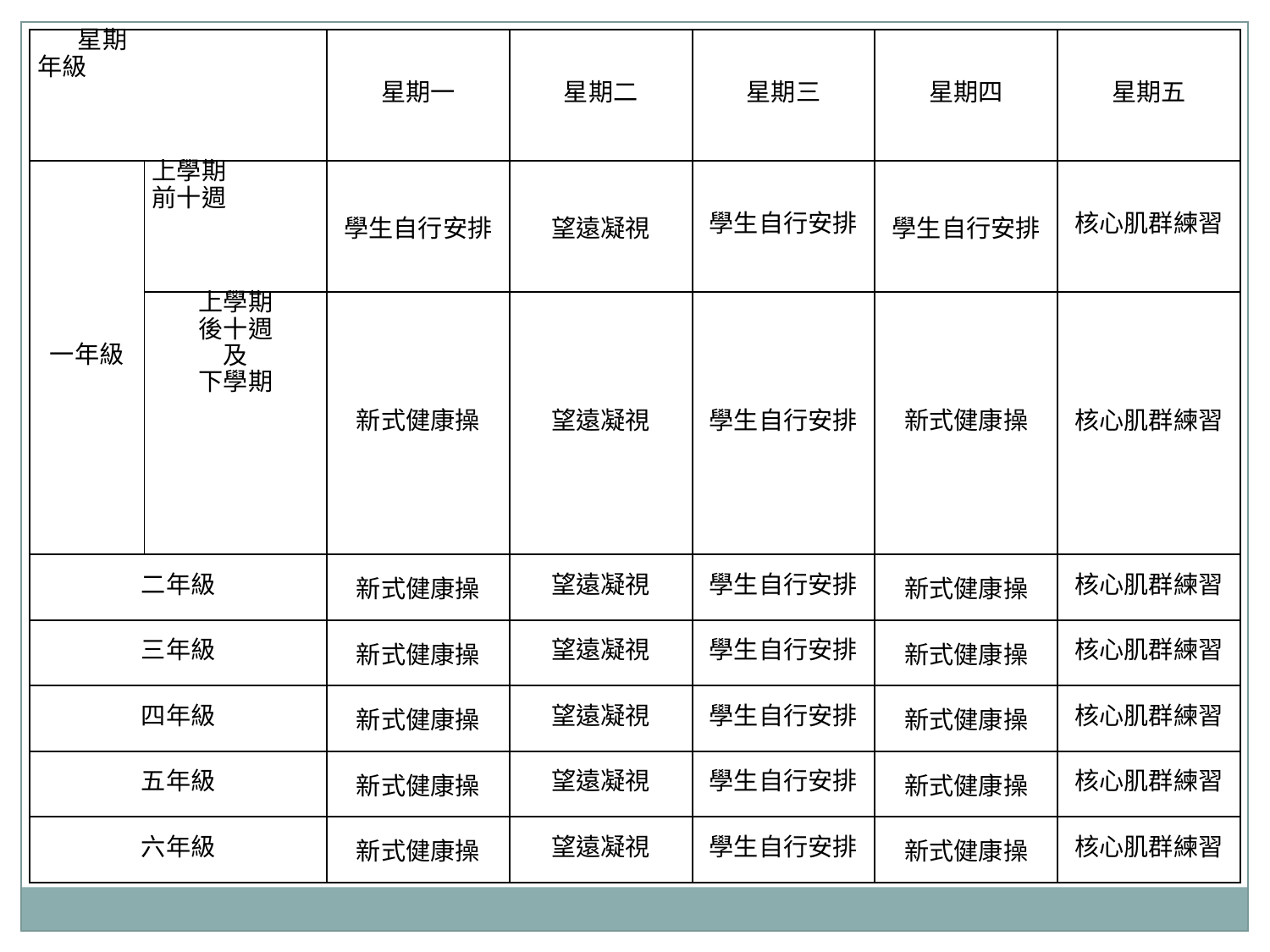

| 星期 年級 |  | 星期一 | 星期二 | 星期三 | 星期四 | 星期五 |
| --- | --- | --- | --- | --- | --- | --- |
| 一年級 | 上學期 前十週 | 學生自行安排 | 望遠凝視 | 學生自行安排 | 學生自行安排 | 核心肌群練習 |
|  | 上學期 後十週 及 下學期 | 新式健康操 | 望遠凝視 | 學生自行安排 | 新式健康操 | 核心肌群練習 |
| 二年級 |  | 新式健康操 | 望遠凝視 | 學生自行安排 | 新式健康操 | 核心肌群練習 |
| 三年級 |  | 新式健康操 | 望遠凝視 | 學生自行安排 | 新式健康操 | 核心肌群練習 |
| 四年級 |  | 新式健康操 | 望遠凝視 | 學生自行安排 | 新式健康操 | 核心肌群練習 |
| 五年級 |  | 新式健康操 | 望遠凝視 | 學生自行安排 | 新式健康操 | 核心肌群練習 |
| 六年級 |  | 新式健康操 | 望遠凝視 | 學生自行安排 | 新式健康操 | 核心肌群練習 |